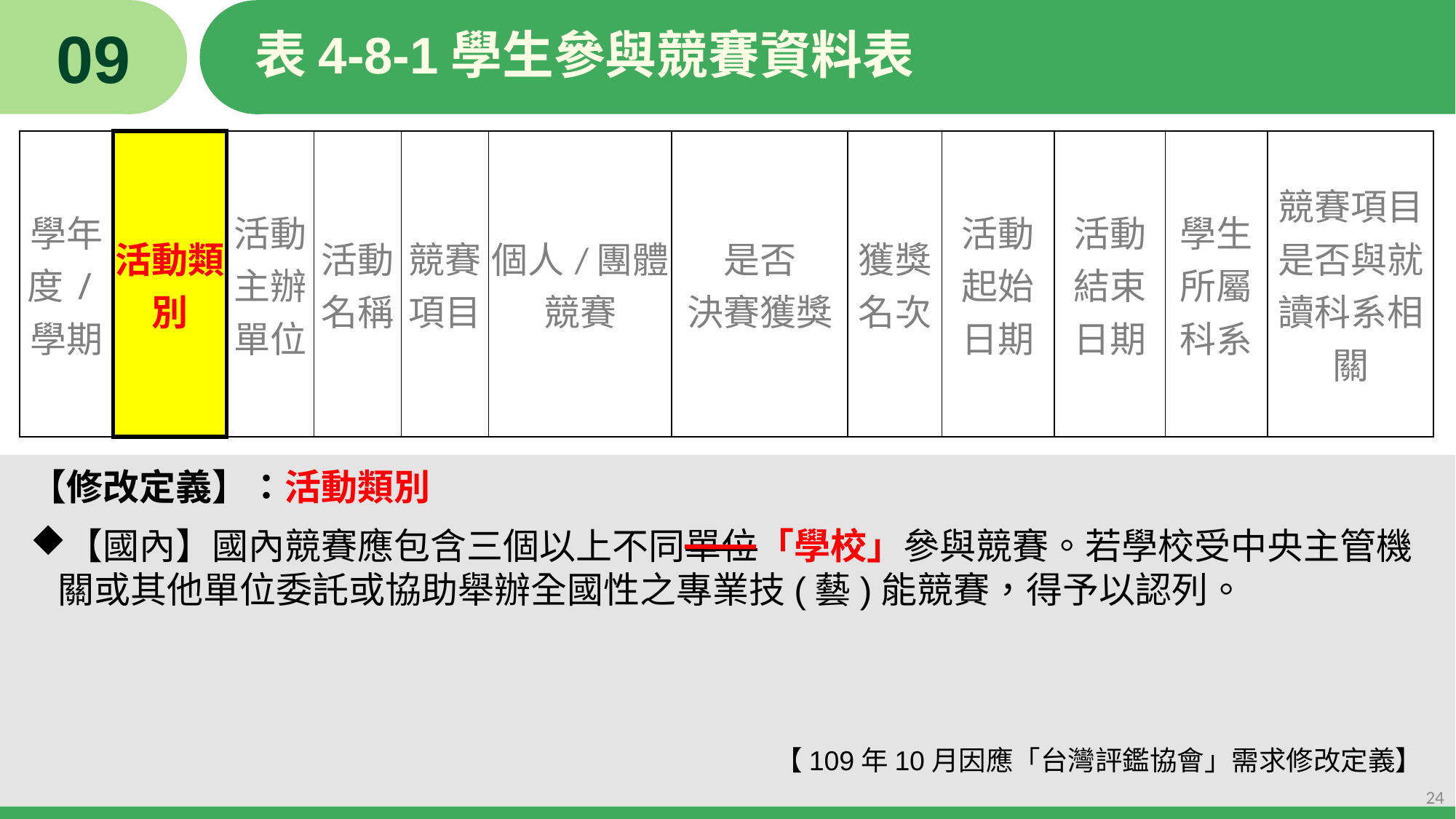

09
# 表4-8-1學生參與競賽資料表
| 學年度/學期 | 活動類別 | 活動主辦單位 | 活動名稱 | 競賽項目 | 個人/團體競賽 | 是否 決賽獲獎 | 獲獎 名次 | 活動 起始日期 | 活動 結束日期 | 學生 所屬科系 | 競賽項目 是否與就讀科系相關 |
| --- | --- | --- | --- | --- | --- | --- | --- | --- | --- | --- | --- |
【修改定義】：活動類別
【國內】國內競賽應包含三個以上不同單位「學校」參與競賽。若學校受中央主管機關或其他單位委託或協助舉辦全國性之專業技(藝)能競賽，得予以認列。

【109年10月因應「台灣評鑑協會」需求修改定義】

24